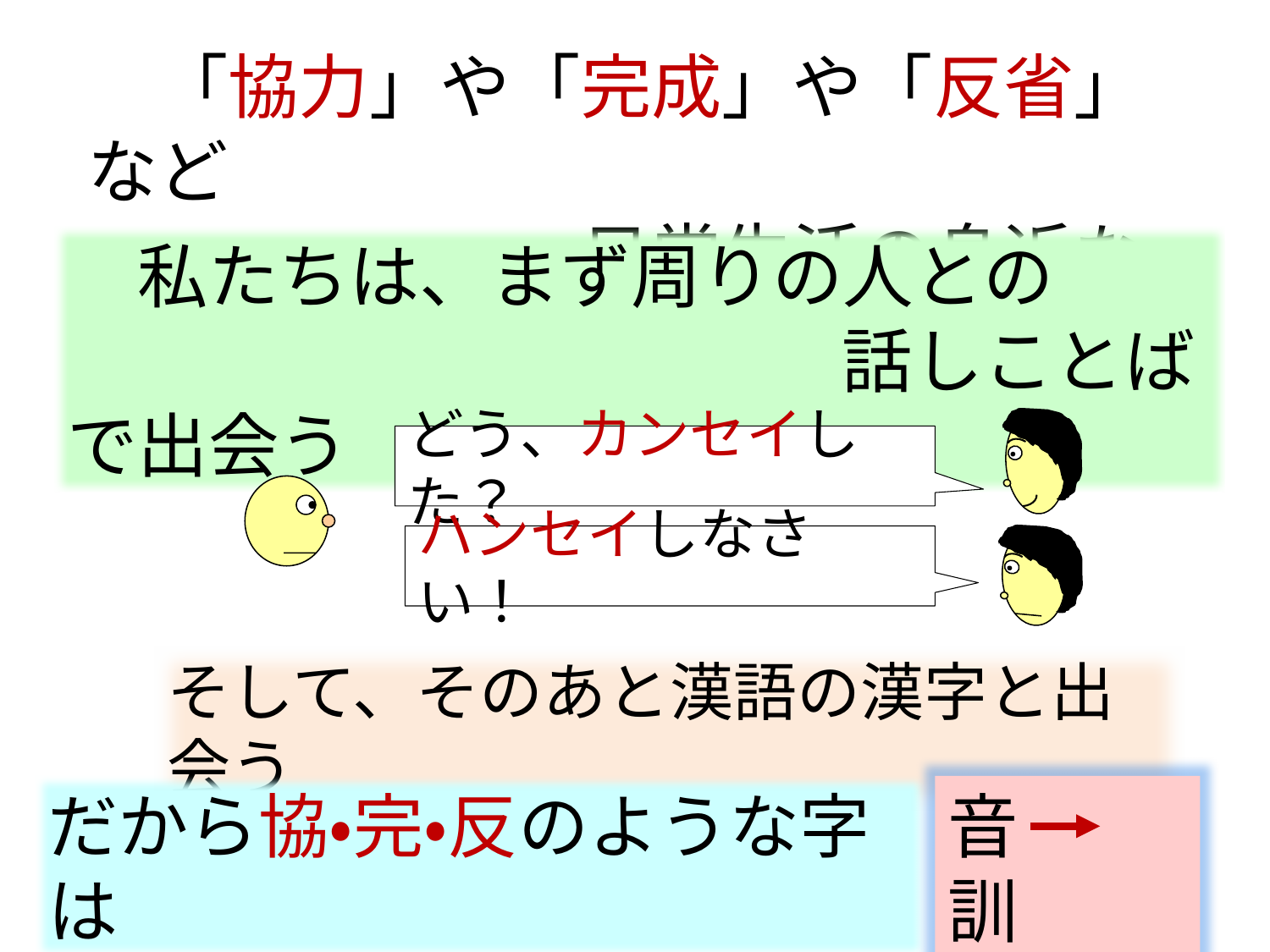

「協力」や「完成」や「反省」など
　　　　　　　日常生活の身近な漢語は
　私たちは、まず周りの人との
　　　　　　　　　　　話しことばで出会う

どう、カンセイした？

ハンセイしなさい！

そして、そのあと漢語の漢字と出会う
だから協・完・反のような字は
音　　訓